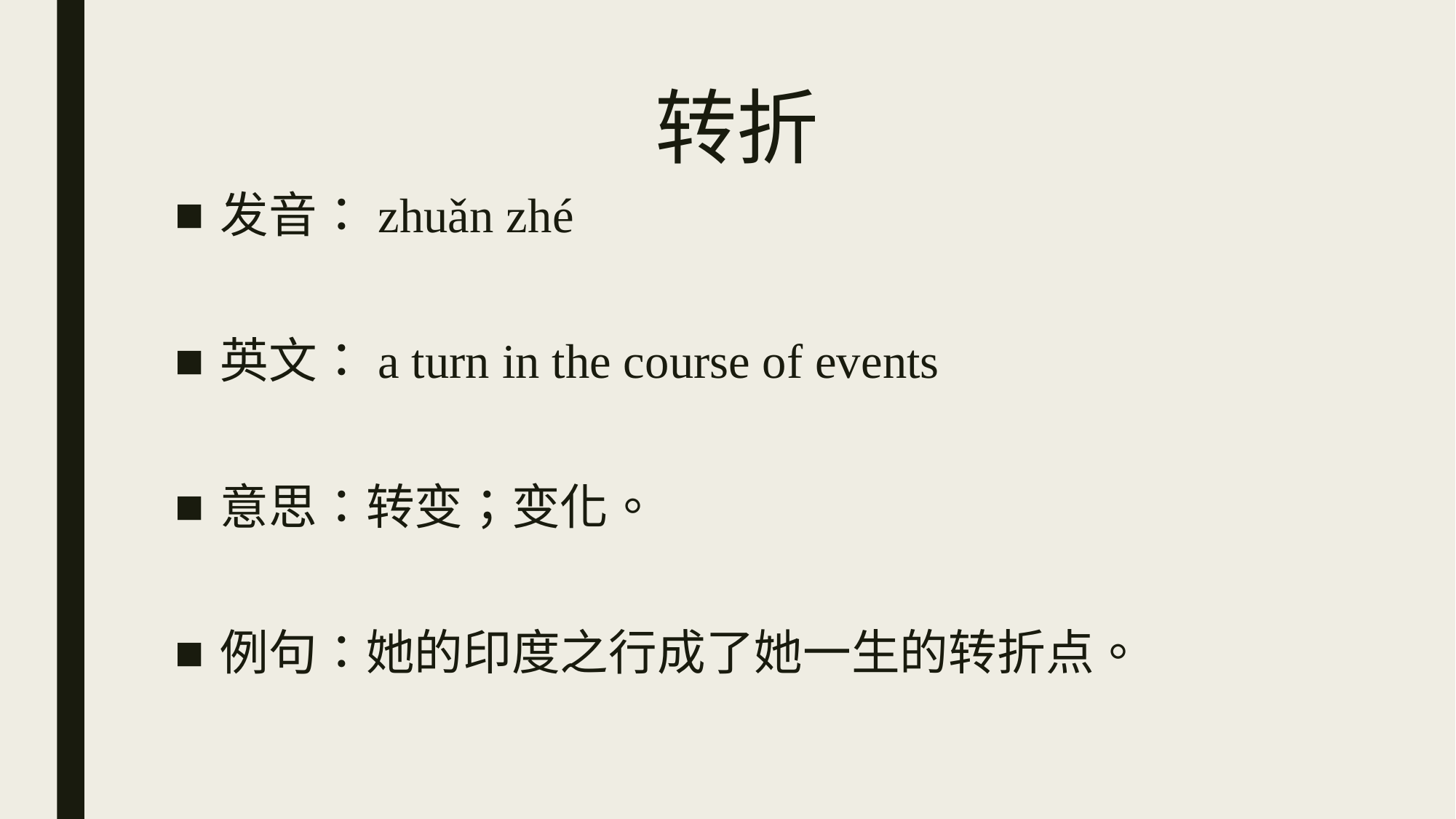

# 转折
发音：zhuǎn zhé

英文：a turn in the course of events

意思：转变；变化。

例句：她的印度之行成了她一生的转折点。